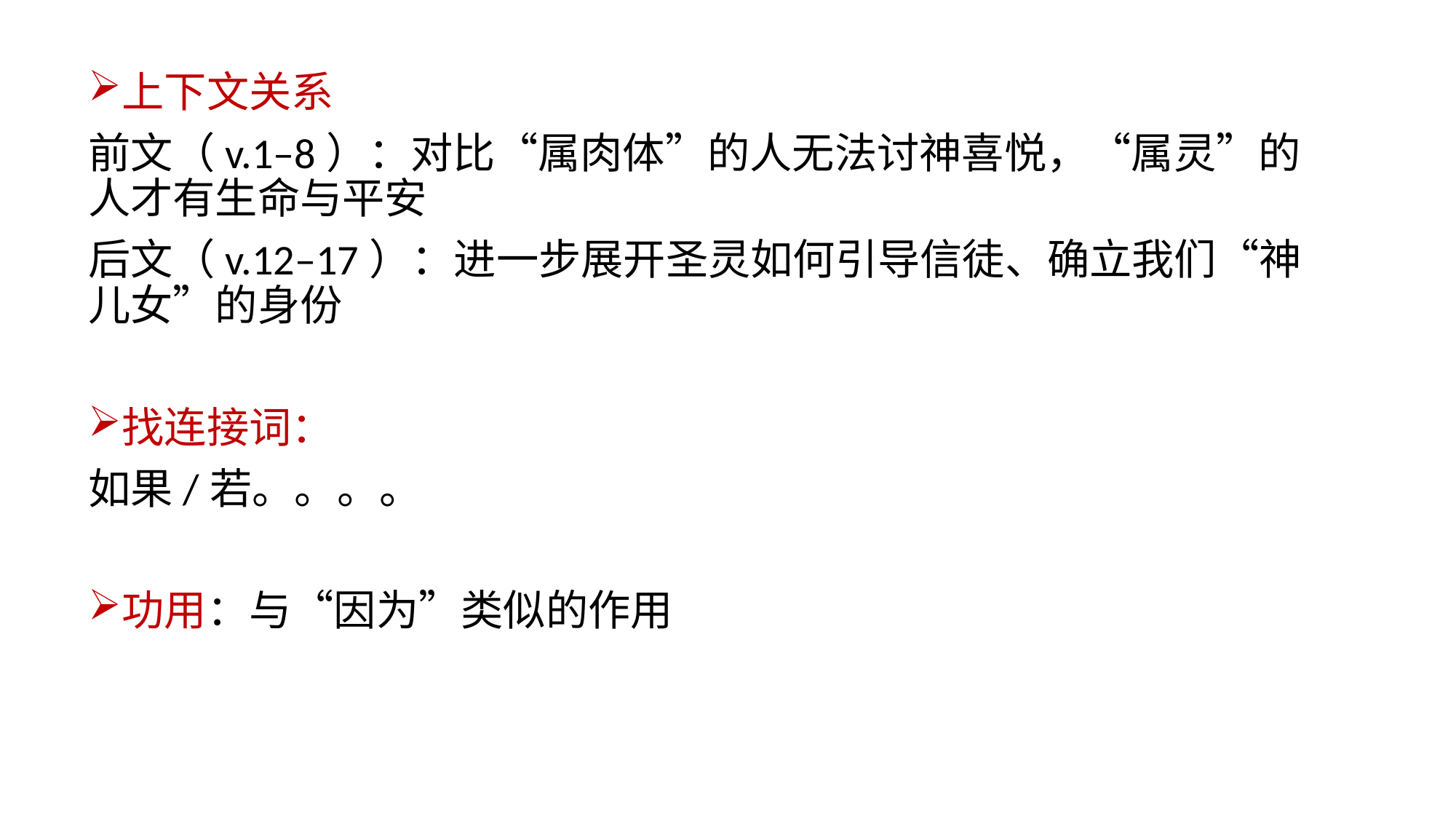

上下文关系
前文（v.1–8）：对比“属肉体”的人无法讨神喜悦，“属灵”的人才有生命与平安
后文（v.12–17）：进一步展开圣灵如何引导信徒、确立我们“神儿女”的身份

找连接词：
如果/若。。。。

功用：与“因为”类似的作用